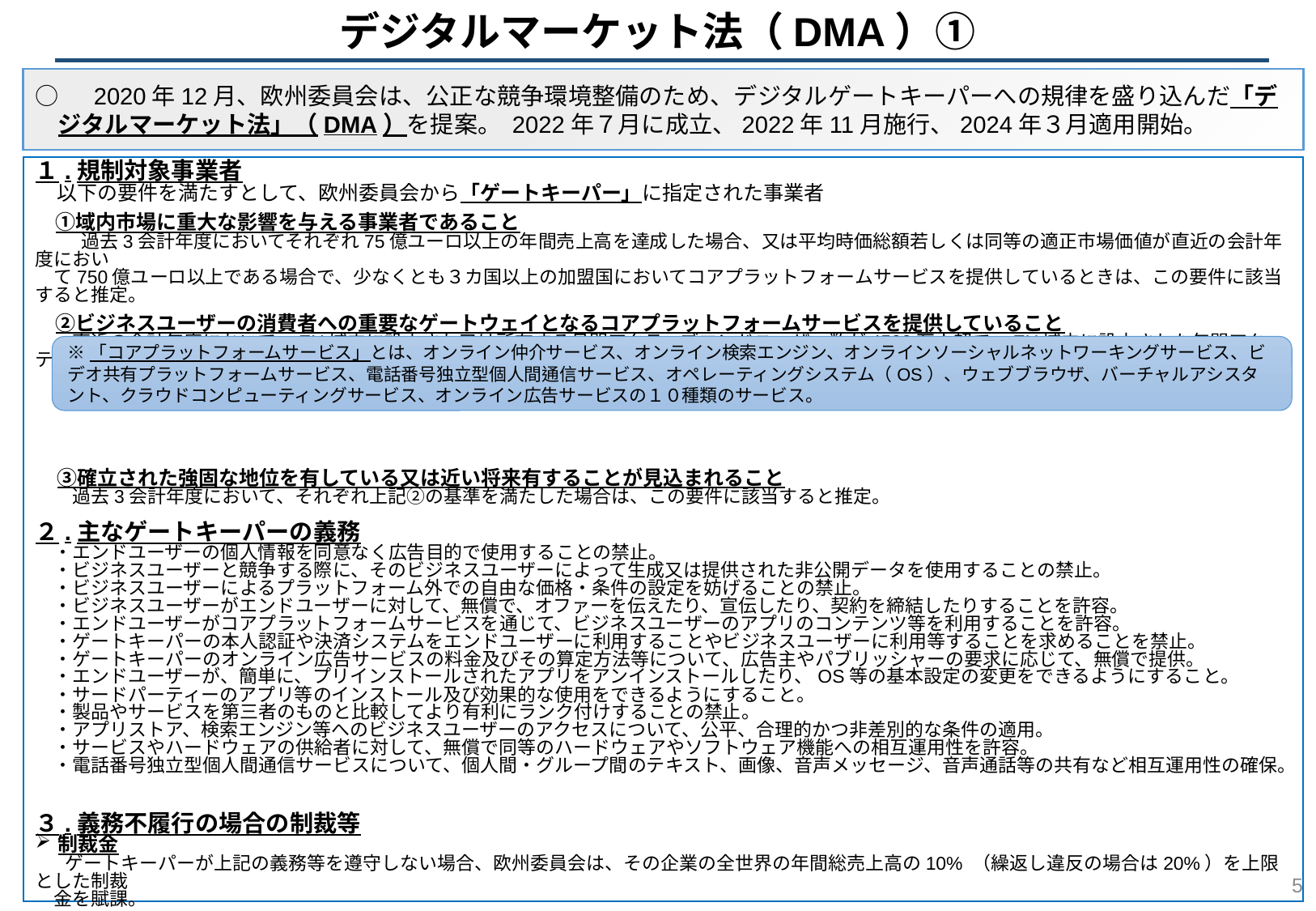

デジタルマーケット法（DMA）①
○　2020年12月、欧州委員会は、公正な競争環境整備のため、デジタルゲートキーパーへの規律を盛り込んだ「デジタルマーケット法」（DMA）を提案。 2022年７月に成立、2022年11月施行、2024年３月適用開始。
１.規制対象事業者
　以下の要件を満たすとして、欧州委員会から「ゲートキーパー」に指定された事業者
　①域内市場に重大な影響を与える事業者であること
 　　過去3会計年度においてそれぞれ75億ユーロ以上の年間売上高を達成した場合、又は平均時価総額若しくは同等の適正市場価値が直近の会計年度におい
　て750億ユーロ以上である場合で、少なくとも３カ国以上の加盟国においてコアプラットフォームサービスを提供しているときは、この要件に該当すると推定。
　②ビジネスユーザーの消費者への重要なゲートウェイとなるコアプラットフォームサービスを提供していること
　　直近の会計年度において、EU域内に設立され又は所在する月間アクティブエンドユーザー数が4500万人超で、EU域内に設立された年間アクティブビジネス
　ユーザー数が1万人超のコアプラットフォームサービス（※）を運営している場合は、この要件に該当すると推定。

　③確立された強固な地位を有している又は近い将来有することが見込まれること
　　過去3会計年度において、それぞれ上記②の基準を満たした場合は、この要件に該当すると推定。

２.主なゲートキーパーの義務
　・エンドユーザーの個人情報を同意なく広告目的で使用することの禁止。
　・ビジネスユーザーと競争する際に、そのビジネスユーザーによって生成又は提供された非公開データを使用することの禁止。
　・ビジネスユーザーによるプラットフォーム外での自由な価格・条件の設定を妨げることの禁止。
　・ビジネスユーザーがエンドユーザーに対して、無償で、オファーを伝えたり、宣伝したり、契約を締結したりすることを許容。
　・エンドユーザーがコアプラットフォームサービスを通じて、ビジネスユーザーのアプリのコンテンツ等を利用することを許容。
　・ゲートキーパーの本人認証や決済システムをエンドユーザーに利用することやビジネスユーザーに利用等することを求めることを禁止。
　・ゲートキーパーのオンライン広告サービスの料金及びその算定方法等について、広告主やパブリッシャーの要求に応じて、無償で提供。
　・エンドユーザーが、簡単に、プリインストールされたアプリをアンインストールしたり、OS等の基本設定の変更をできるようにすること。
　・サードパーティーのアプリ等のインストール及び効果的な使用をできるようにすること。
　・製品やサービスを第三者のものと比較してより有利にランク付けすることの禁止。
　・アプリストア、検索エンジン等へのビジネスユーザーのアクセスについて、公平、合理的かつ非差別的な条件の適用。
　・サービスやハードウェアの供給者に対して、無償で同等のハードウェアやソフトウェア機能への相互運用性を許容。
　・電話番号独立型個人間通信サービスについて、個人間・グループ間のテキスト、画像、音声メッセージ、音声通話等の共有など相互運用性の確保。

３.義務不履行の場合の制裁等
制裁金
      ゲートキーパーが上記の義務等を遵守しない場合、欧州委員会は、その企業の全世界の年間総売上高の10% （繰返し違反の場合は20%）を上限とした制裁
　金を賦課。

行動的・構造的是正措置
　　８年間で３回以上違反をするような組織的違反（systematic non-compliance）があり、ゲートキーパーの地位が維持・強化・拡大される場合には、欧州委員会
　は、相当かつ必要な行動的又は構造的な是正措置が可能。
※「コアプラットフォームサービス」とは、オンライン仲介サービス、オンライン検索エンジン、オンラインソーシャルネットワーキングサービス、ビデオ共有プラットフォームサービス、電話番号独立型個人間通信サービス、オペレーティングシステム（OS）、ウェブブラウザ、バーチャルアシスタント、クラウドコンピューティングサービス、オンライン広告サービスの１０種類のサービス。
5